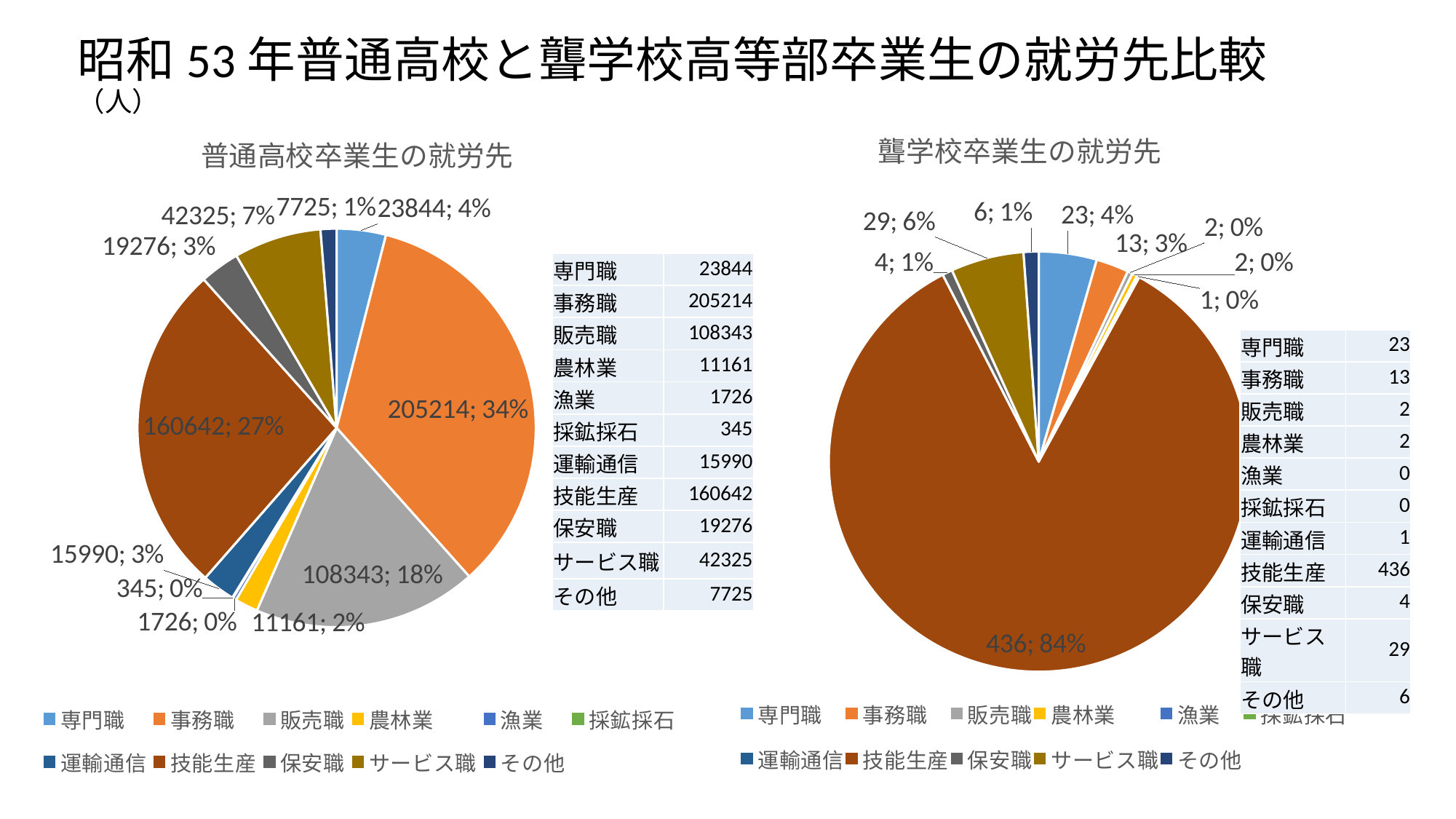

# 昭和53年普通高校と聾学校高等部卒業生の就労先比較（人）

### Chart:

| Category | 聾学校卒業生の就労先 |
|---|---|
| 専門職 | 23.0 |
| 事務職 | 13.0 |
| 販売職 | 2.0 |
| 農林業 | 2.0 |
| 漁業 | 0.0 |
| 採鉱採石 | 0.0 |
| 運輸通信 | 1.0 |
| 技能生産 | 436.0 |
| 保安職 | 4.0 |
| サービス職 | 29.0 |
| その他 | 6.0 |

### Chart:

| Category | 普通高校卒業生の就労先 | 列1 | 列2 |
|---|---|---|---|
| 専門職 | 23844.0 | None | None |
| 事務職 | 205214.0 | None | None |
| 販売職 | 108343.0 | None | None |
| 農林業 | 11161.0 | None | None |
| 漁業 | 1726.0 | None | None |
| 採鉱採石 | 345.0 | None | None |
| 運輸通信 | 15990.0 | None | None |
| 技能生産 | 160642.0 | None | None |
| 保安職 | 19276.0 | None | None |
| サービス職 | 42325.0 | None | None |
| その他 | 7725.0 | None | None |
| 専門職 | 23844 |
| --- | --- |
| 事務職 | 205214 |
| 販売職 | 108343 |
| 農林業 | 11161 |
| 漁業 | 1726 |
| 採鉱採石 | 345 |
| 運輸通信 | 15990 |
| 技能生産 | 160642 |
| 保安職 | 19276 |
| サービス職 | 42325 |
| その他 | 7725 |
| 専門職 | 23 |
| --- | --- |
| 事務職 | 13 |
| 販売職 | 2 |
| 農林業 | 2 |
| 漁業 | 0 |
| 採鉱採石 | 0 |
| 運輸通信 | 1 |
| 技能生産 | 436 |
| 保安職 | 4 |
| サービス職 | 29 |
| その他 | 6 |